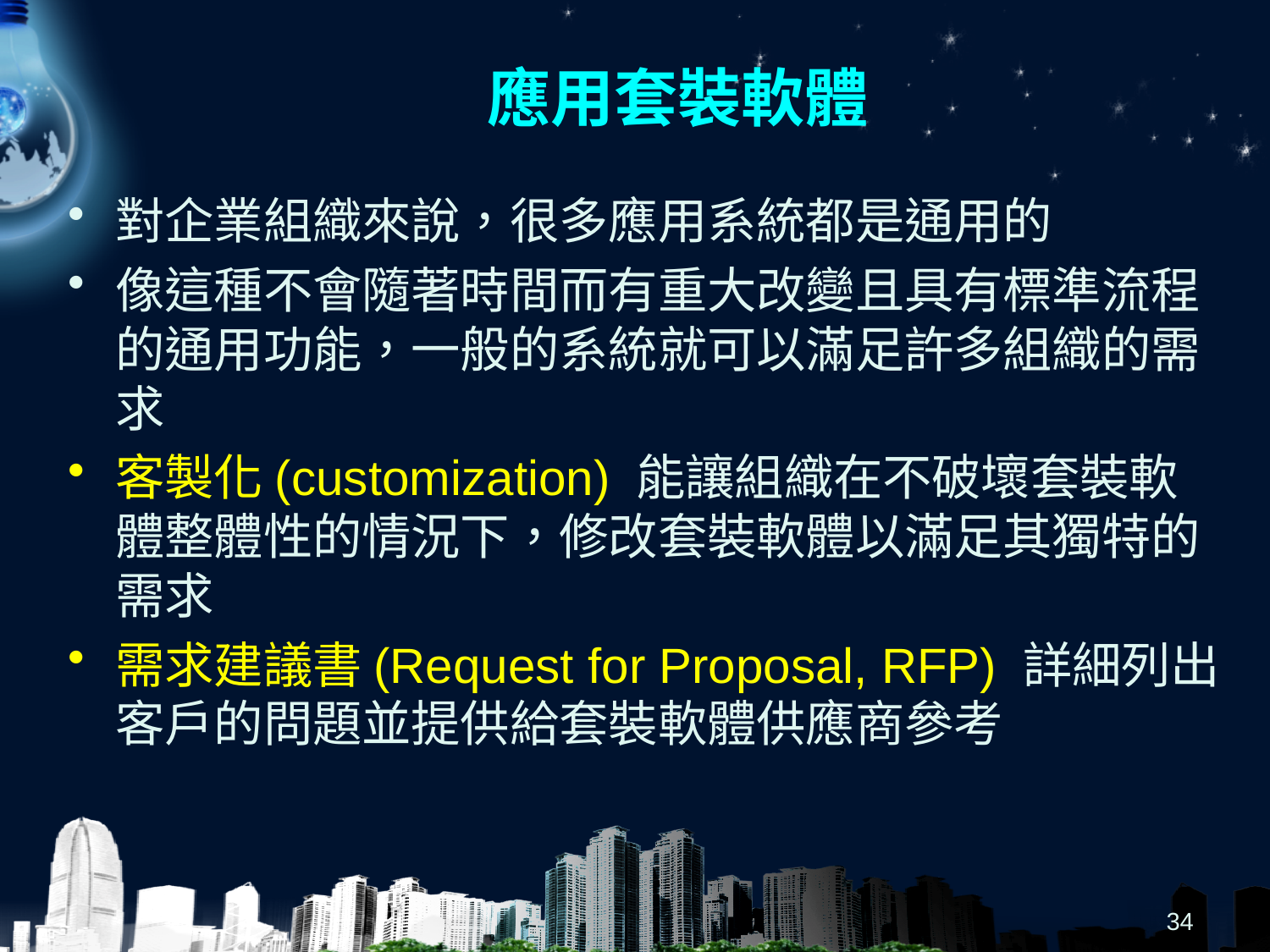

# 應用套裝軟體
對企業組織來說，很多應用系統都是通用的
像這種不會隨著時間而有重大改變且具有標準流程的通用功能，一般的系統就可以滿足許多組織的需求
客製化(customization) 能讓組織在不破壞套裝軟體整體性的情況下，修改套裝軟體以滿足其獨特的需求
需求建議書(Request for Proposal, RFP) 詳細列出客戶的問題並提供給套裝軟體供應商參考
34